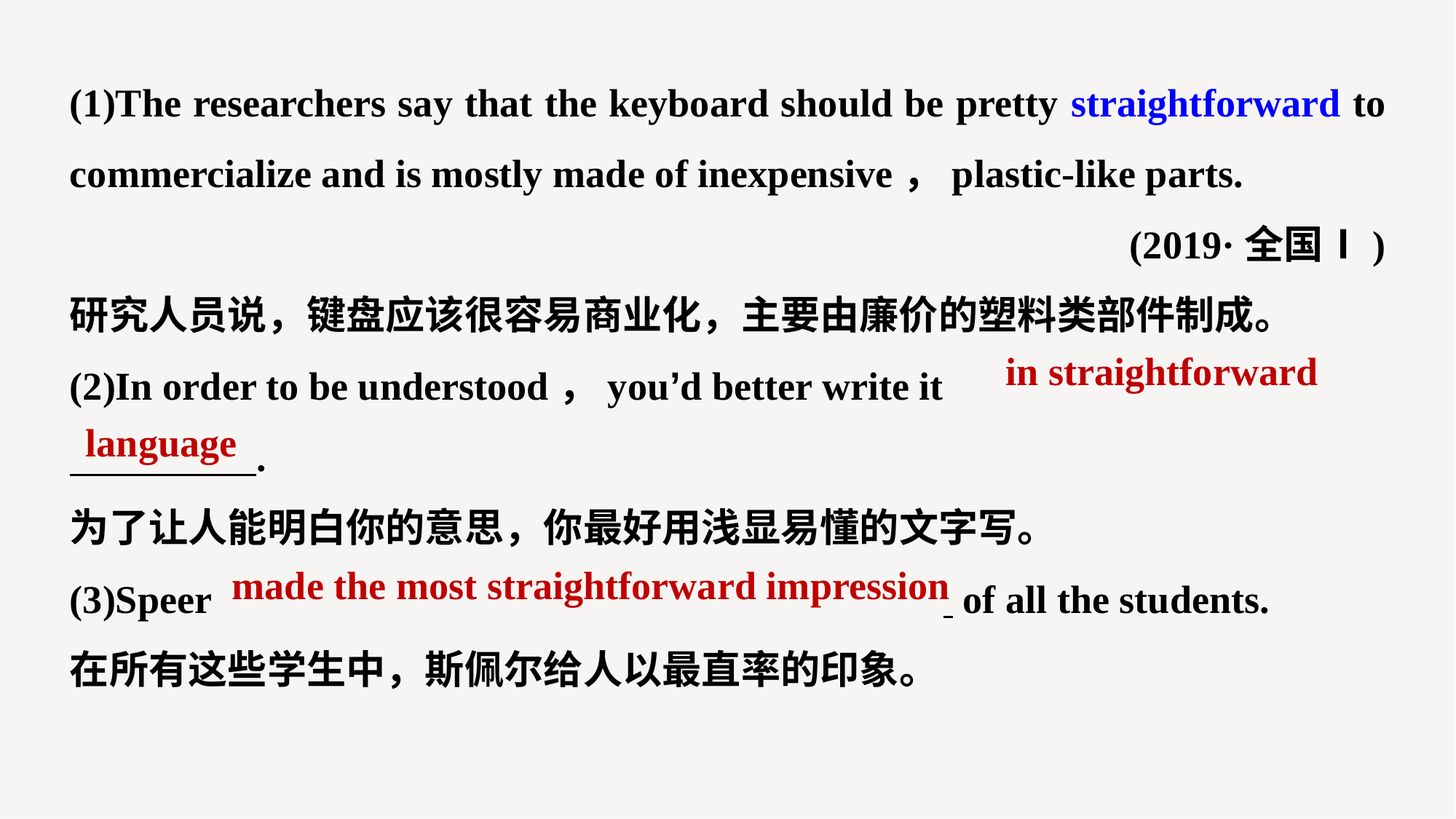

(1)The researchers say that the keyboard should be pretty straightforward to commercialize and is mostly made of inexpensive，plastic-like parts.
(2019·全国Ⅰ)
研究人员说，键盘应该很容易商业化，主要由廉价的塑料类部件制成。
(2)In order to be understood，you’d better write it
                   .
为了让人能明白你的意思，你最好用浅显易懂的文字写。
(3)Speer 							  of all the students.
在所有这些学生中，斯佩尔给人以最直率的印象。
in straightforward
language
made the most straightforward impression